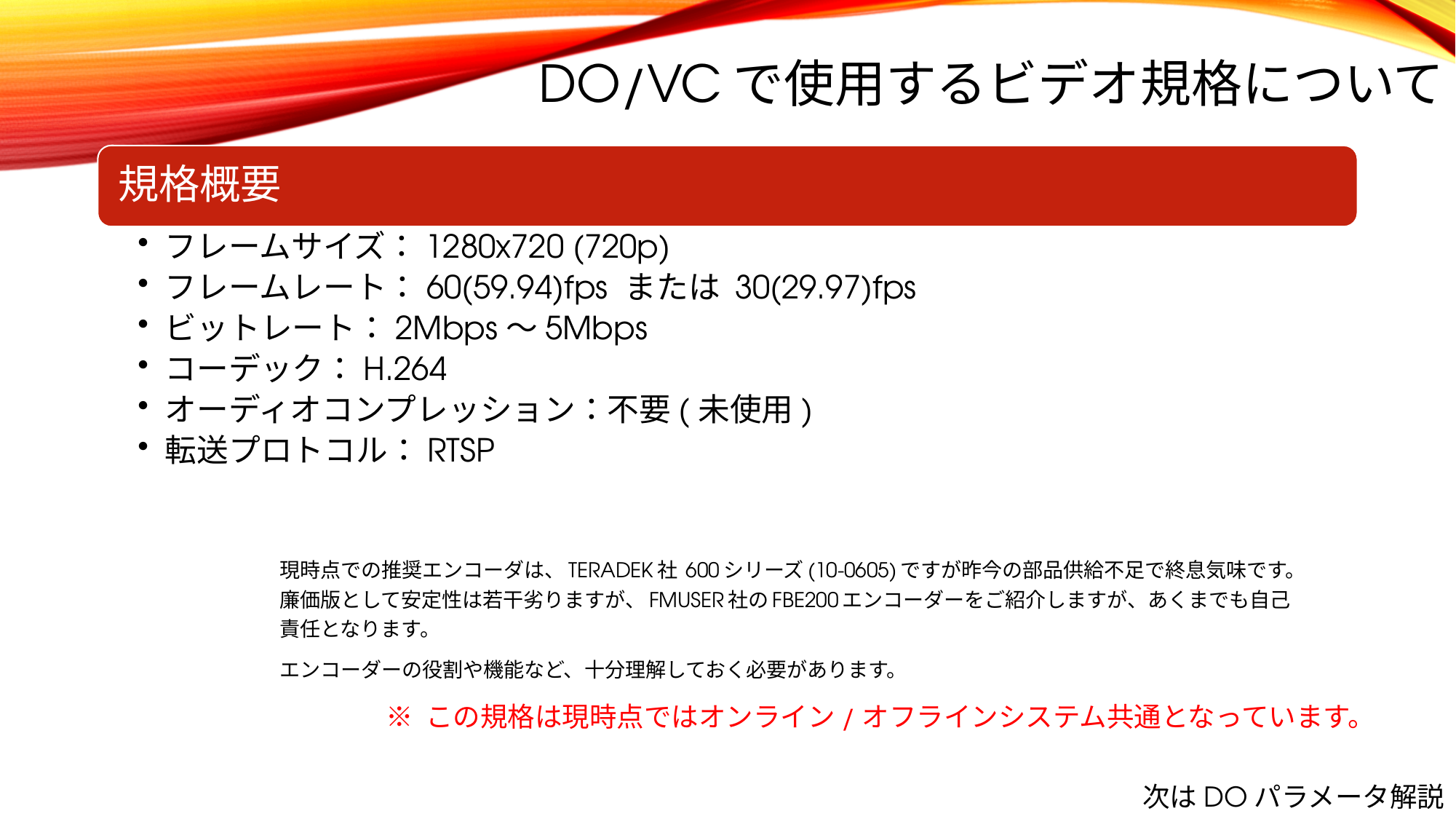

# DO/VCで使用するビデオ規格について
規格概要
フレームサイズ：1280x720 (720p)
フレームレート：60(59.94)fps または 30(29.97)fps
ビットレート：2Mbps～5Mbps
コーデック：H.264
オーディオコンプレッション：不要(未使用)
転送プロトコル：RTSP

現時点での推奨エンコーダは、TERADEK社 600シリーズ(10-0605)ですが昨今の部品供給不足で終息気味です。廉価版として安定性は若干劣りますが、fmuser社のfbe200エンコーダーをご紹介しますが、あくまでも自己責任となります。
エンコーダーの役割や機能など、十分理解しておく必要があります。
※ この規格は現時点ではオンライン/オフラインシステム共通となっています。
次はDOパラメータ解説